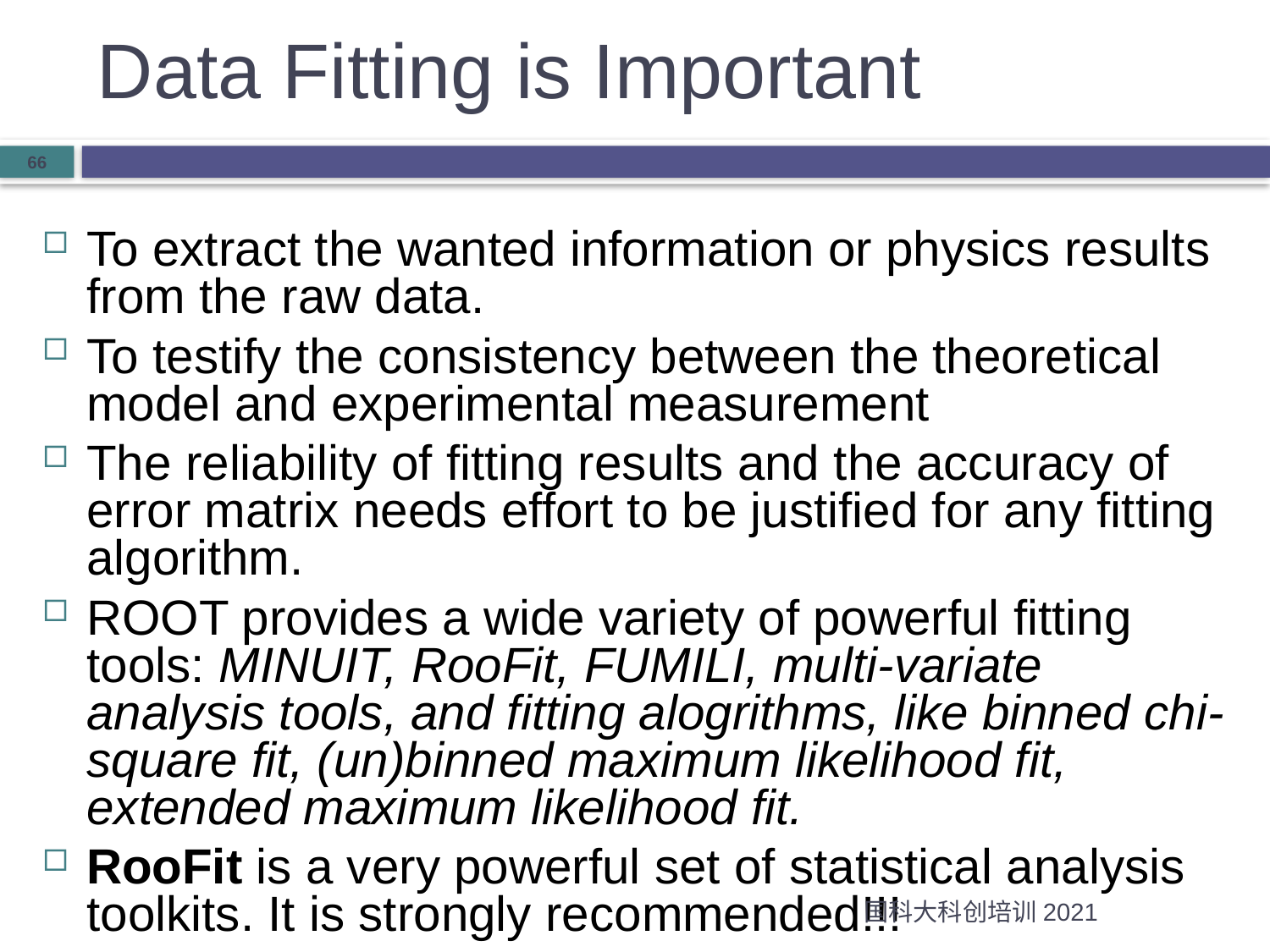

Data Fitting is Important
To extract the wanted information or physics results from the raw data.
To testify the consistency between the theoretical model and experimental measurement
The reliability of fitting results and the accuracy of error matrix needs effort to be justified for any fitting algorithm.
ROOT provides a wide variety of powerful fitting tools: MINUIT, RooFit, FUMILI, multi-variate analysis tools, and fitting alogrithms, like binned chi-square fit, (un)binned maximum likelihood fit, extended maximum likelihood fit.
RooFit is a very powerful set of statistical analysis toolkits. It is strongly recommended!!!
国科大科创培训2021
66